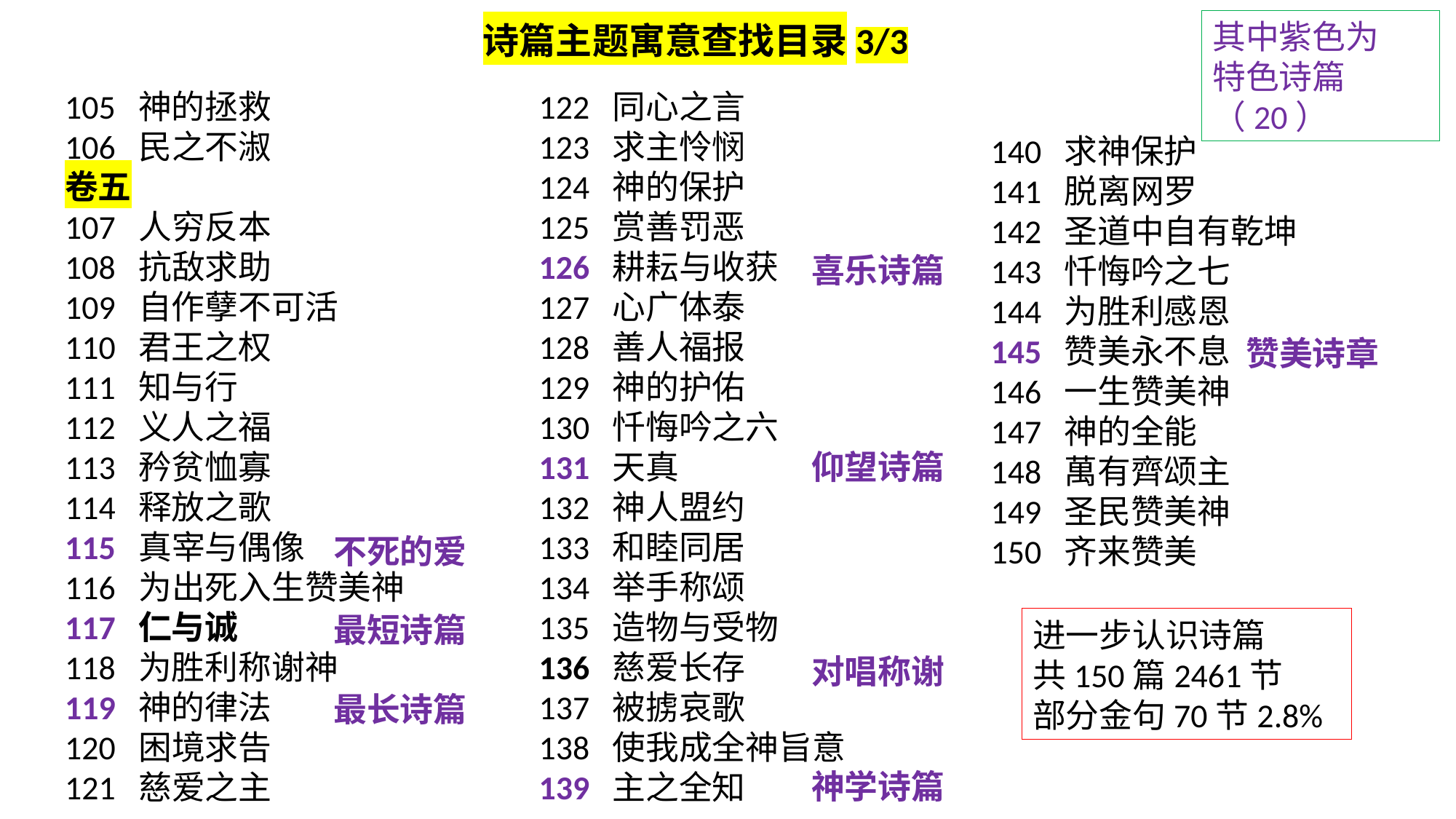

其中紫色为
特色诗篇（20）
诗篇主题寓意查找目录3/3
105  神的拯救
106  民之不淑
卷五
107  人穷反本
108  抗敌求助
109  自作孽不可活
110  君王之权
111  知与行
112  义人之福
113  矜贫恤寡
114  释放之歌
115  真宰与偶像
116  为出死入生赞美神
117  仁与诚
118  为胜利称谢神
119  神的律法
120  困境求告
121  慈爱之主
122  同心之言
123  求主怜悯
124  神的保护
125  赏善罚恶
126  耕耘与收获
127  心广体泰
128  善人福报
129  神的护佑
130  忏悔吟之六
131  天真
132  神人盟约
133  和睦同居
134  举手称颂
135  造物与受物
136  慈爱长存
137  被掳哀歌
138  使我成全神旨意
139  主之全知
140  求神保护
141  脱离网罗
142  圣道中自有乾坤
143  忏悔吟之七
144  为胜利感恩
145  赞美永不息
146  一生赞美神
147  神的全能
148  萬有齊颂主
149  圣民赞美神
150  齐来赞美
喜乐诗篇
赞美诗章
仰望诗篇
不死的爱
最短诗篇
进一步认识诗篇
共150篇2461节
部分金句70节2.8%
对唱称谢
最长诗篇
神学诗篇